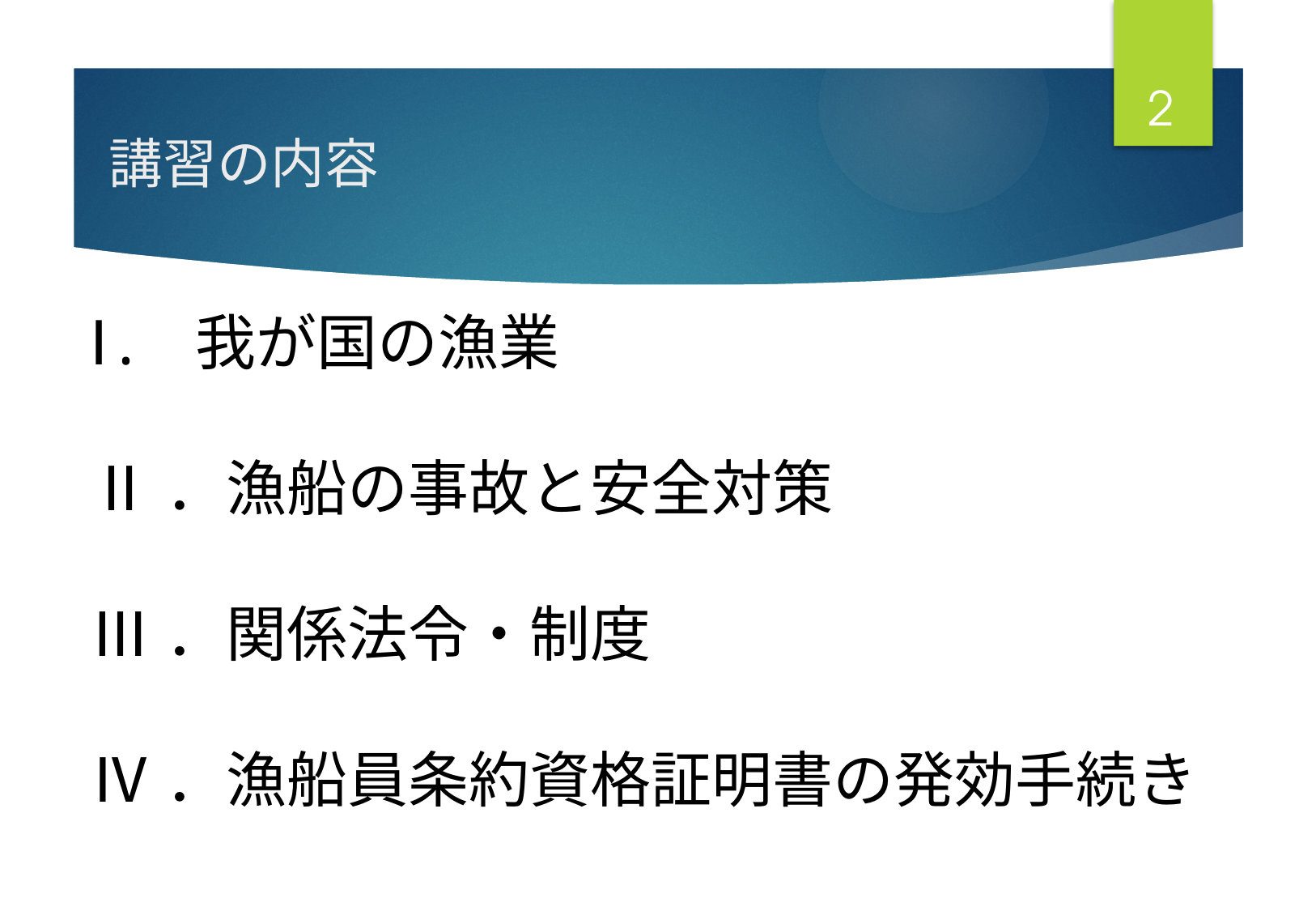

2
# 講習の内容
Ⅰ. 我が国の漁業

Ⅱ．漁船の事故と安全対策

Ⅲ．関係法令・制度

Ⅳ．漁船員条約資格証明書の発効手続き